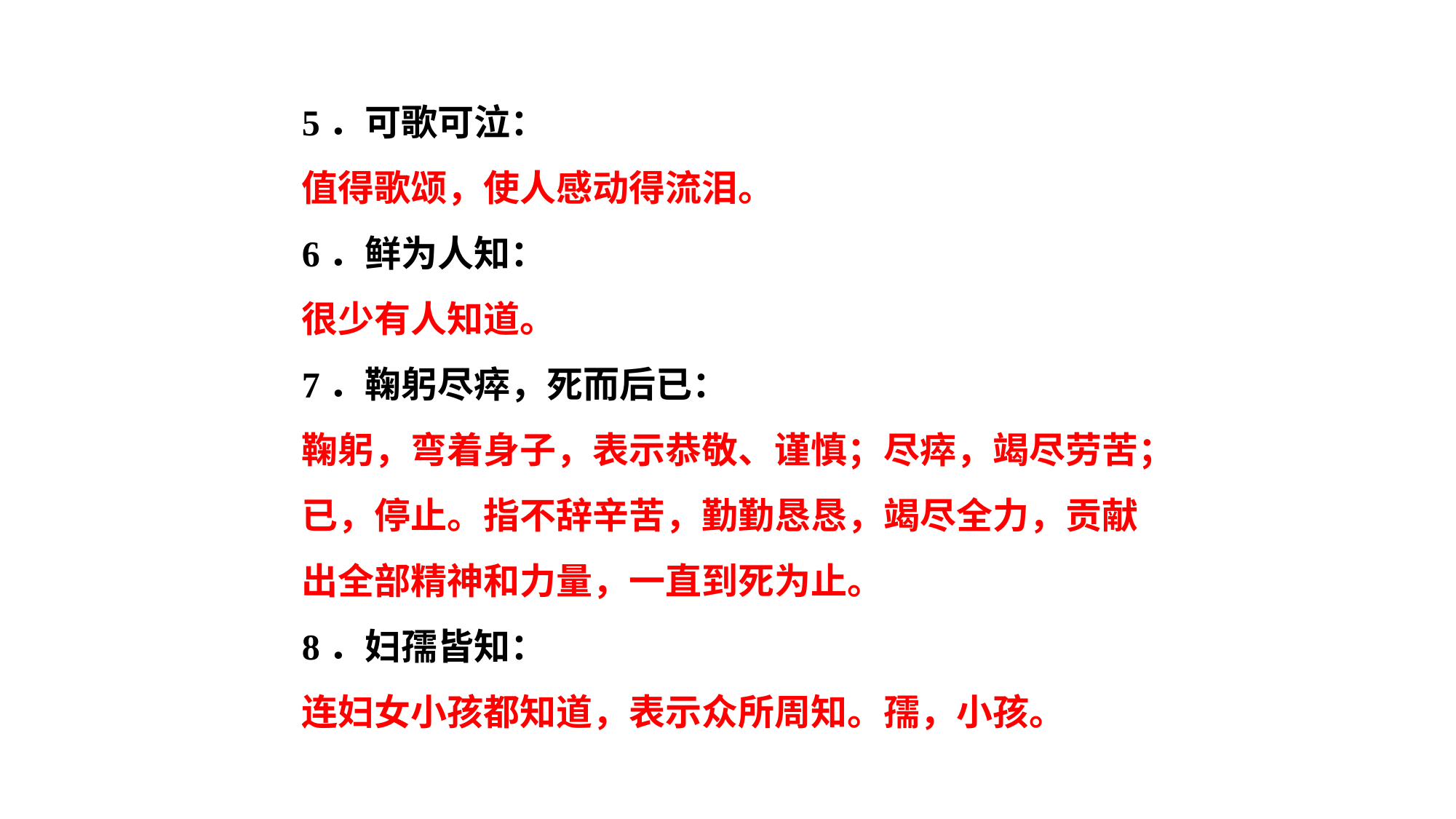

5．可歌可泣：
值得歌颂，使人感动得流泪。
6．鲜为人知：
很少有人知道。
7．鞠躬尽瘁，死而后已：
鞠躬，弯着身子，表示恭敬、谨慎；尽瘁，竭尽劳苦；已，停止。指不辞辛苦，勤勤恳恳，竭尽全力，贡献出全部精神和力量，一直到死为止。
8．妇孺皆知：
连妇女小孩都知道，表示众所周知。孺，小孩。